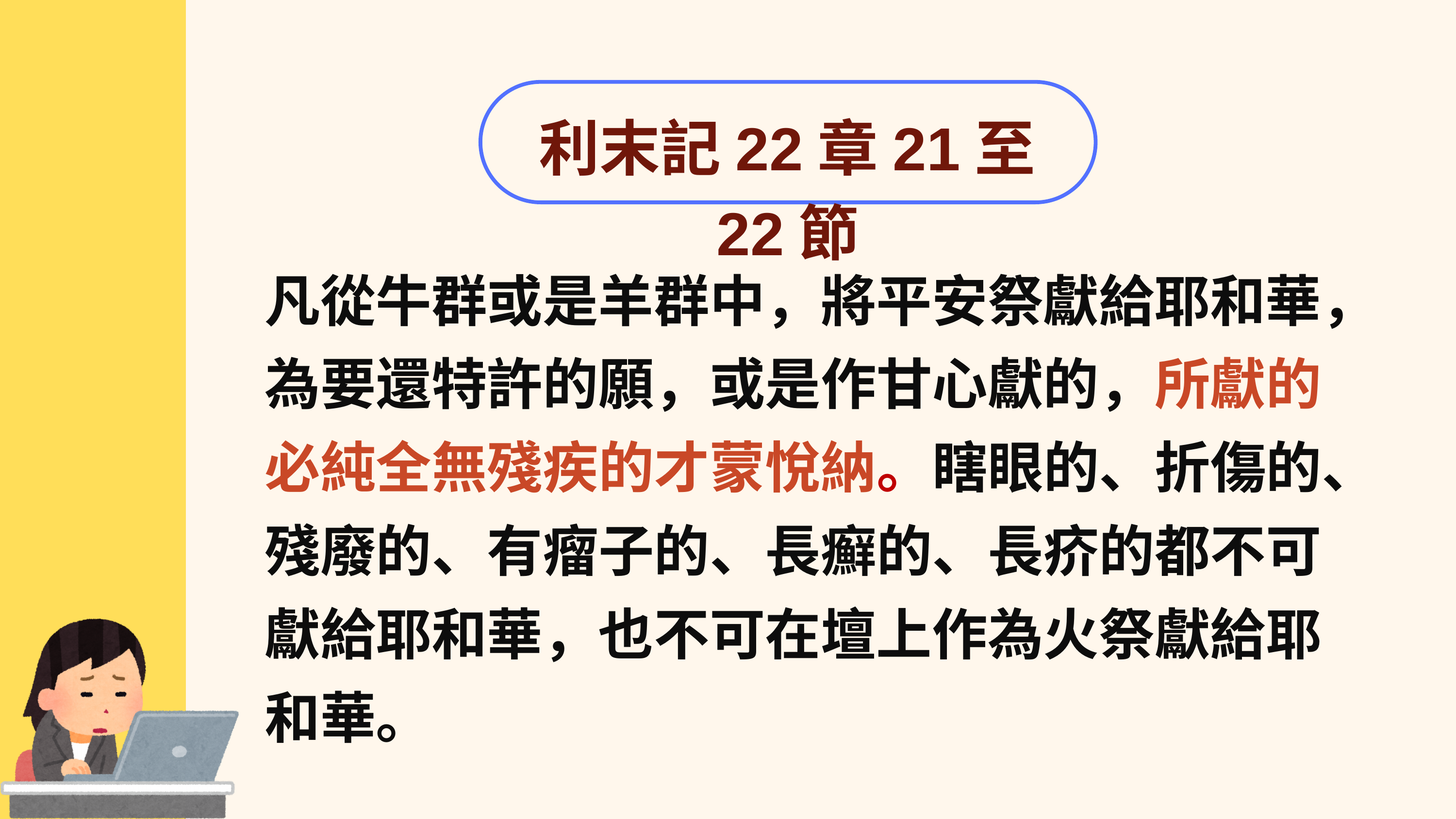

利末記22章21至22節
凡從牛群或是羊群中，將平安祭獻給耶和華，為要還特許的願，或是作甘心獻的，所獻的必純全無殘疾的才蒙悅納。瞎眼的、折傷的、殘廢的、有瘤子的、長癬的、長疥的都不可獻給耶和華，也不可在壇上作為火祭獻給耶和華。